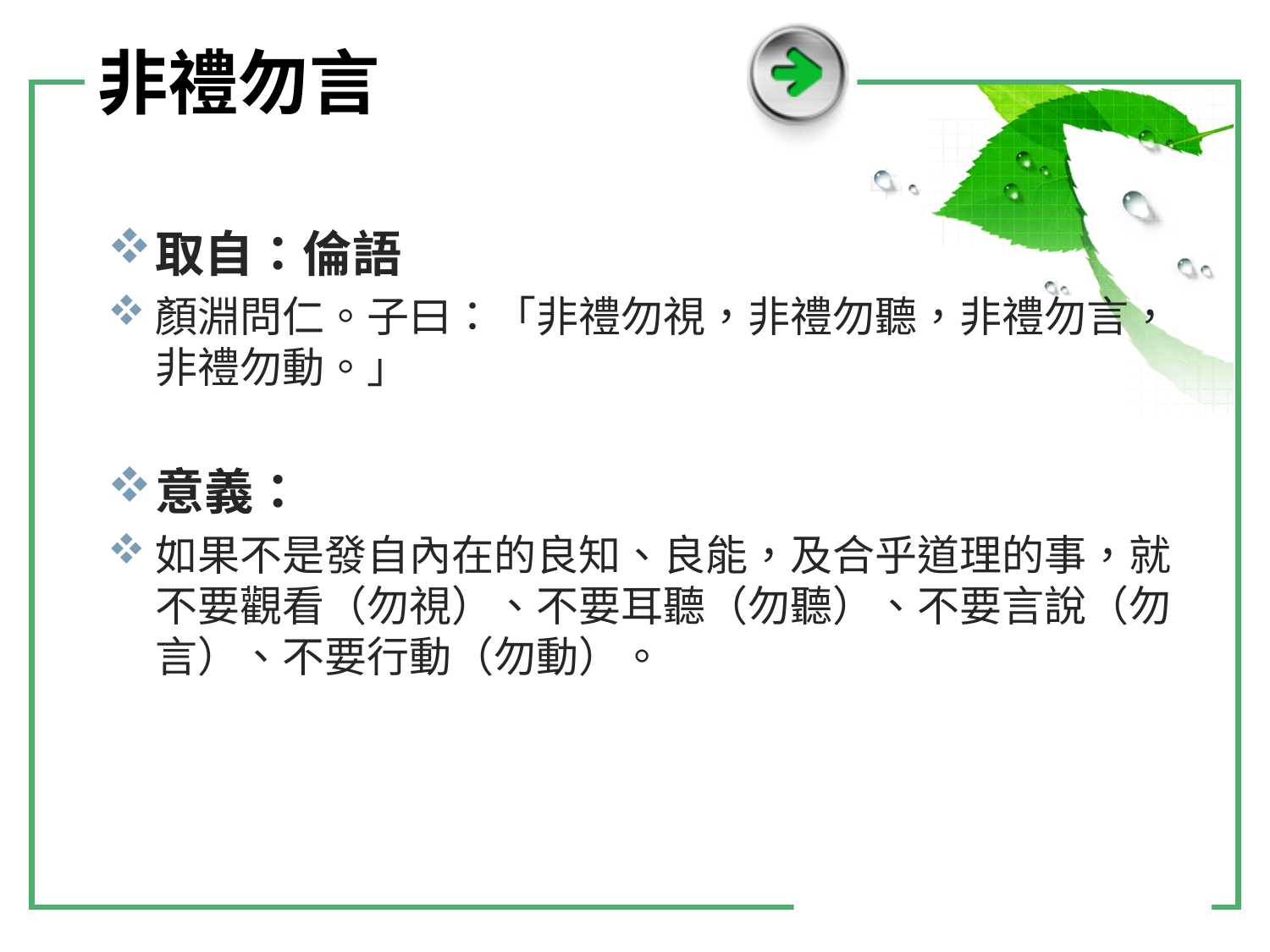

# 非禮勿言
取自：倫語
顏淵問仁。子曰：「非禮勿視，非禮勿聽，非禮勿言，非禮勿動。」

意義：
如果不是發自內在的良知、良能，及合乎道理的事，就不要觀看（勿視）、不要耳聽（勿聽）、不要言說（勿言）、不要行動（勿動）。